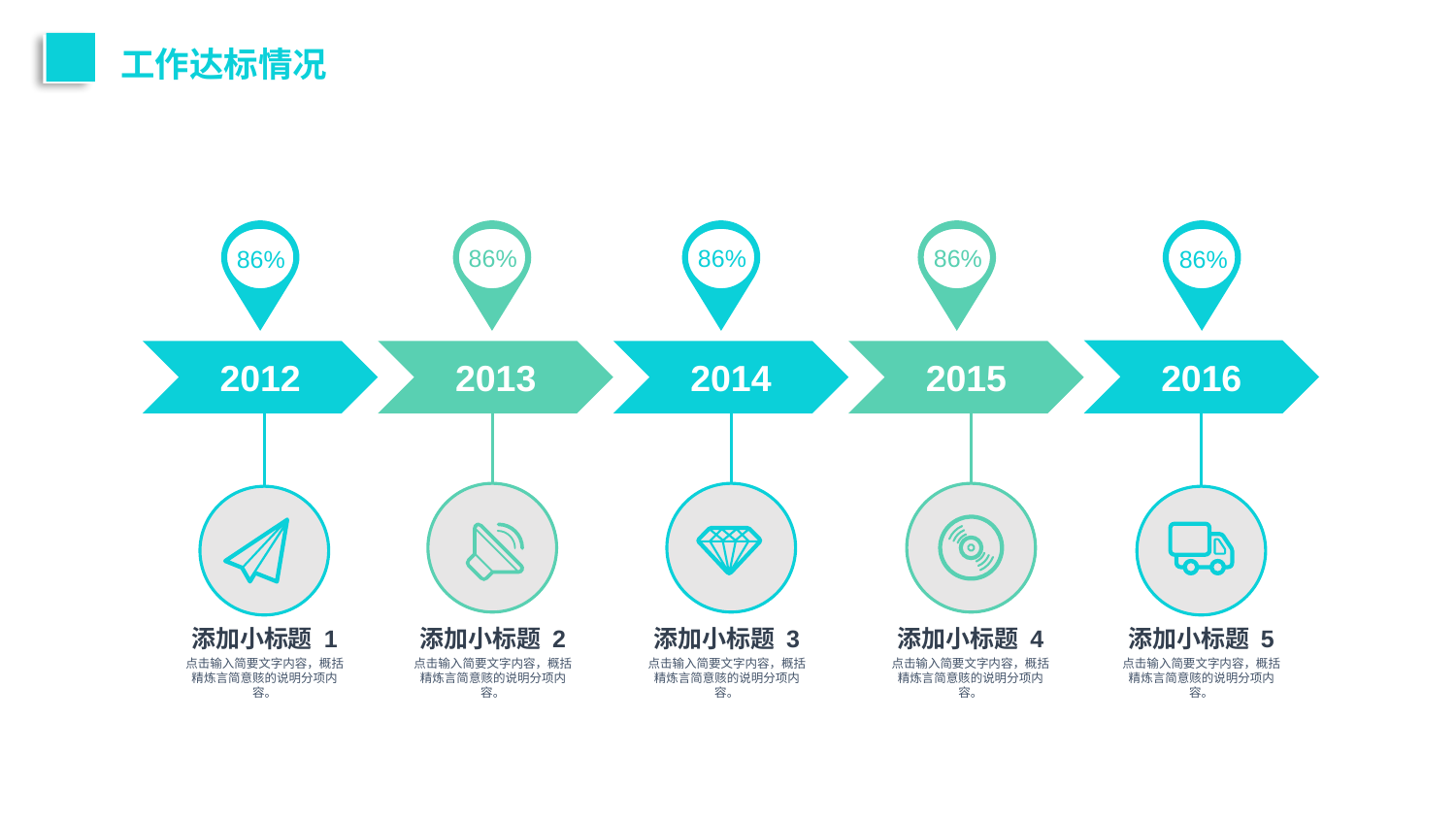

工作达标情况

86%

86%

86%

86%

86%
2016

2012

2013

2014

2015

添加小标题 1
点击输入简要文字内容，概括精炼言简意赅的说明分项内容。
添加小标题 2
点击输入简要文字内容，概括精炼言简意赅的说明分项内容。
添加小标题 3
点击输入简要文字内容，概括精炼言简意赅的说明分项内容。
添加小标题 4
点击输入简要文字内容，概括精炼言简意赅的说明分项内容。
添加小标题 5
点击输入简要文字内容，概括精炼言简意赅的说明分项内容。